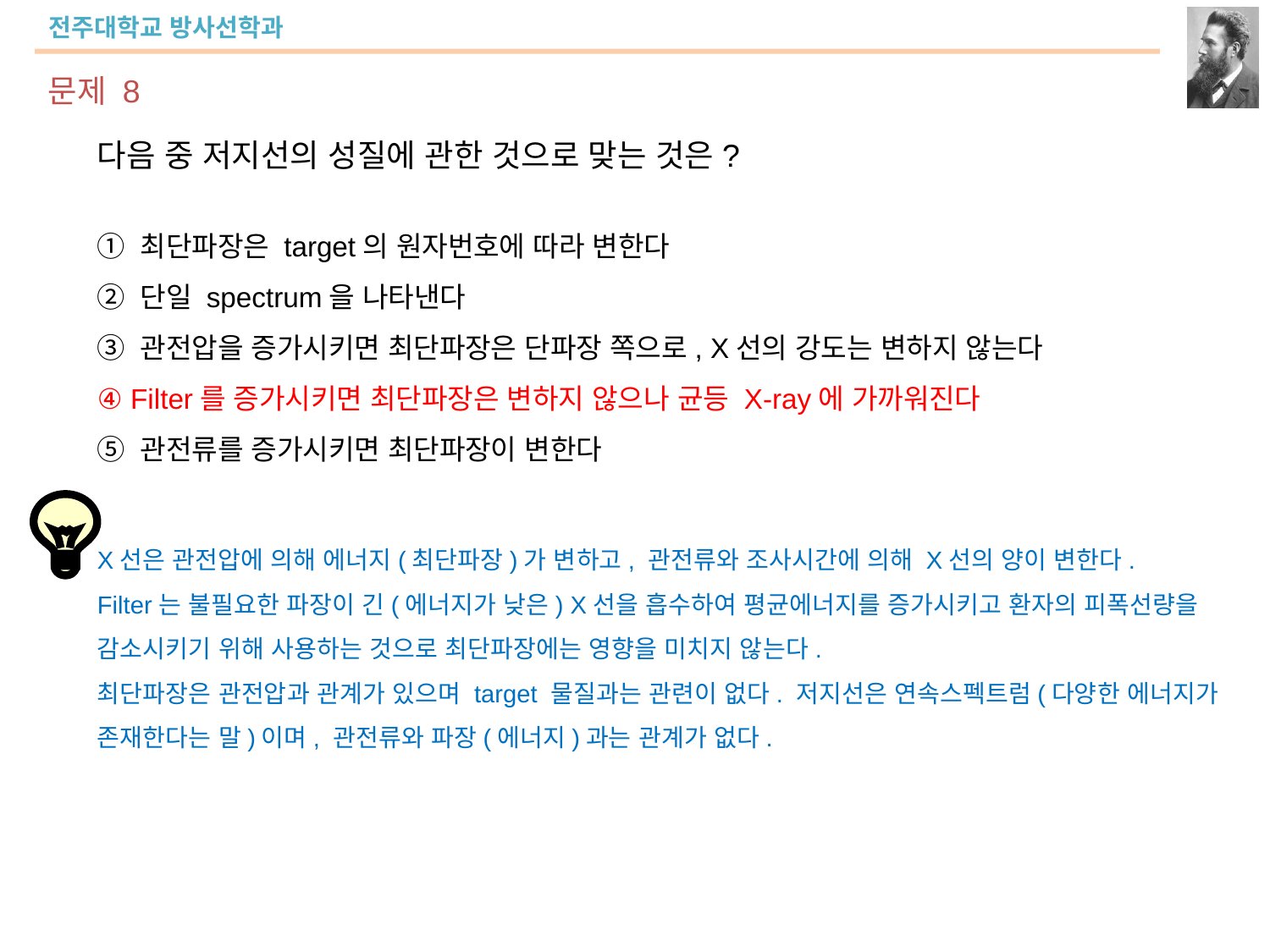

문제 8
다음 중 저지선의 성질에 관한 것으로 맞는 것은?

① 최단파장은 target의 원자번호에 따라 변한다
② 단일 spectrum을 나타낸다
③ 관전압을 증가시키면 최단파장은 단파장 쪽으로, X선의 강도는 변하지 않는다
④ Filter를 증가시키면 최단파장은 변하지 않으나 균등 X-ray에 가까워진다
⑤ 관전류를 증가시키면 최단파장이 변한다

X선은 관전압에 의해 에너지(최단파장)가 변하고, 관전류와 조사시간에 의해 X선의 양이 변한다.
Filter는 불필요한 파장이 긴(에너지가 낮은) X선을 흡수하여 평균에너지를 증가시키고 환자의 피폭선량을 감소시키기 위해 사용하는 것으로 최단파장에는 영향을 미치지 않는다.
최단파장은 관전압과 관계가 있으며 target 물질과는 관련이 없다. 저지선은 연속스펙트럼(다양한 에너지가 존재한다는 말)이며, 관전류와 파장(에너지)과는 관계가 없다.